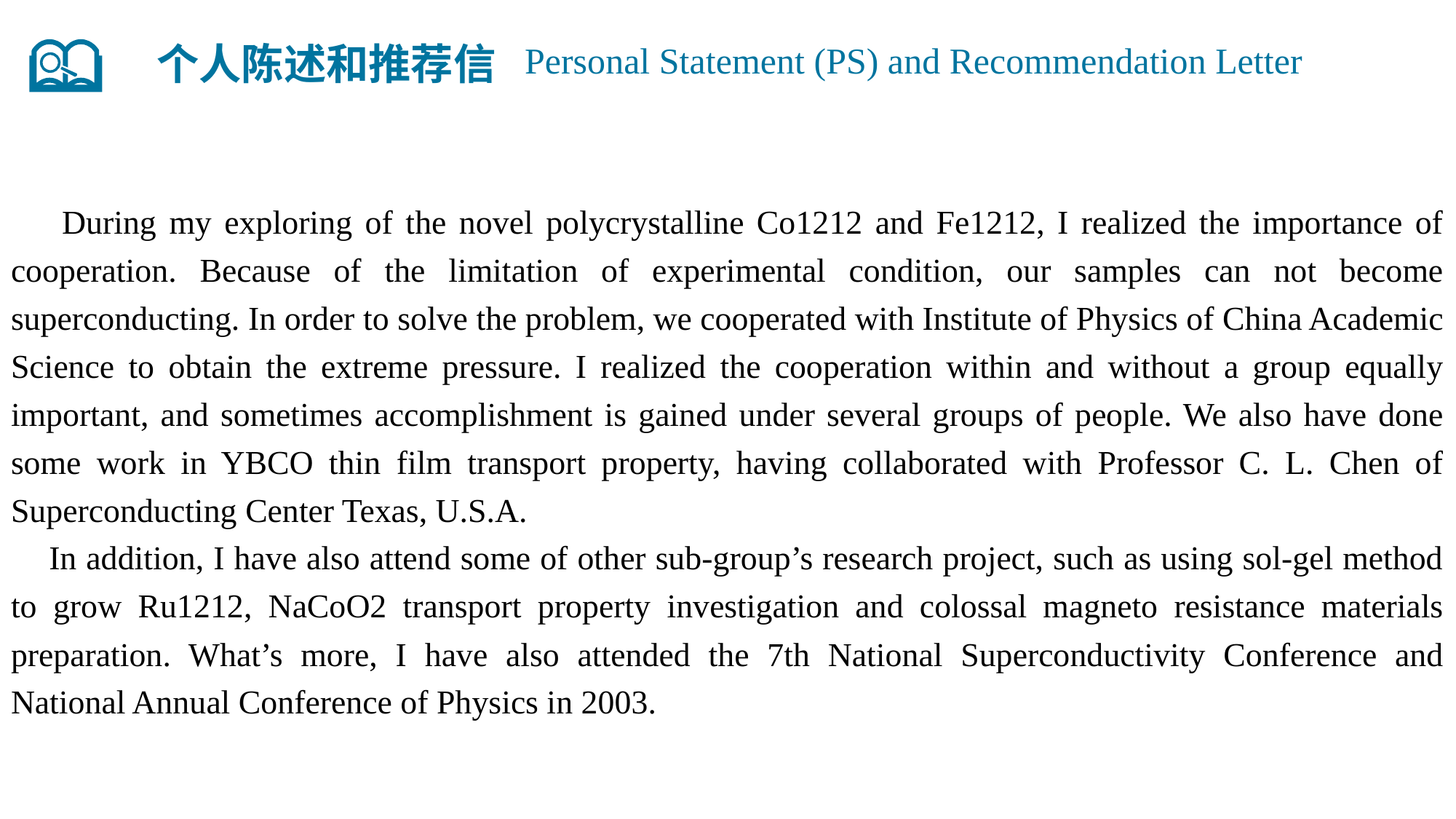

个人陈述和推荐信
Personal Statement (PS) and Recommendation Letter
    During my exploring of the novel polycrystalline Co1212 and Fe1212, I realized the importance of cooperation. Because of the limitation of experimental condition, our samples can not become superconducting. In order to solve the problem, we cooperated with Institute of Physics of China Academic Science to obtain the extreme pressure. I realized the cooperation within and without a group equally important, and sometimes accomplishment is gained under several groups of people. We also have done some work in YBCO thin film transport property, having collaborated with Professor C. L. Chen of Superconducting Center Texas, U.S.A.
    In addition, I have also attend some of other sub-group’s research project, such as using sol-gel method to grow Ru1212, NaCoO2 transport property investigation and colossal magneto resistance materials preparation. What’s more, I have also attended the 7th National Superconductivity Conference and National Annual Conference of Physics in 2003.